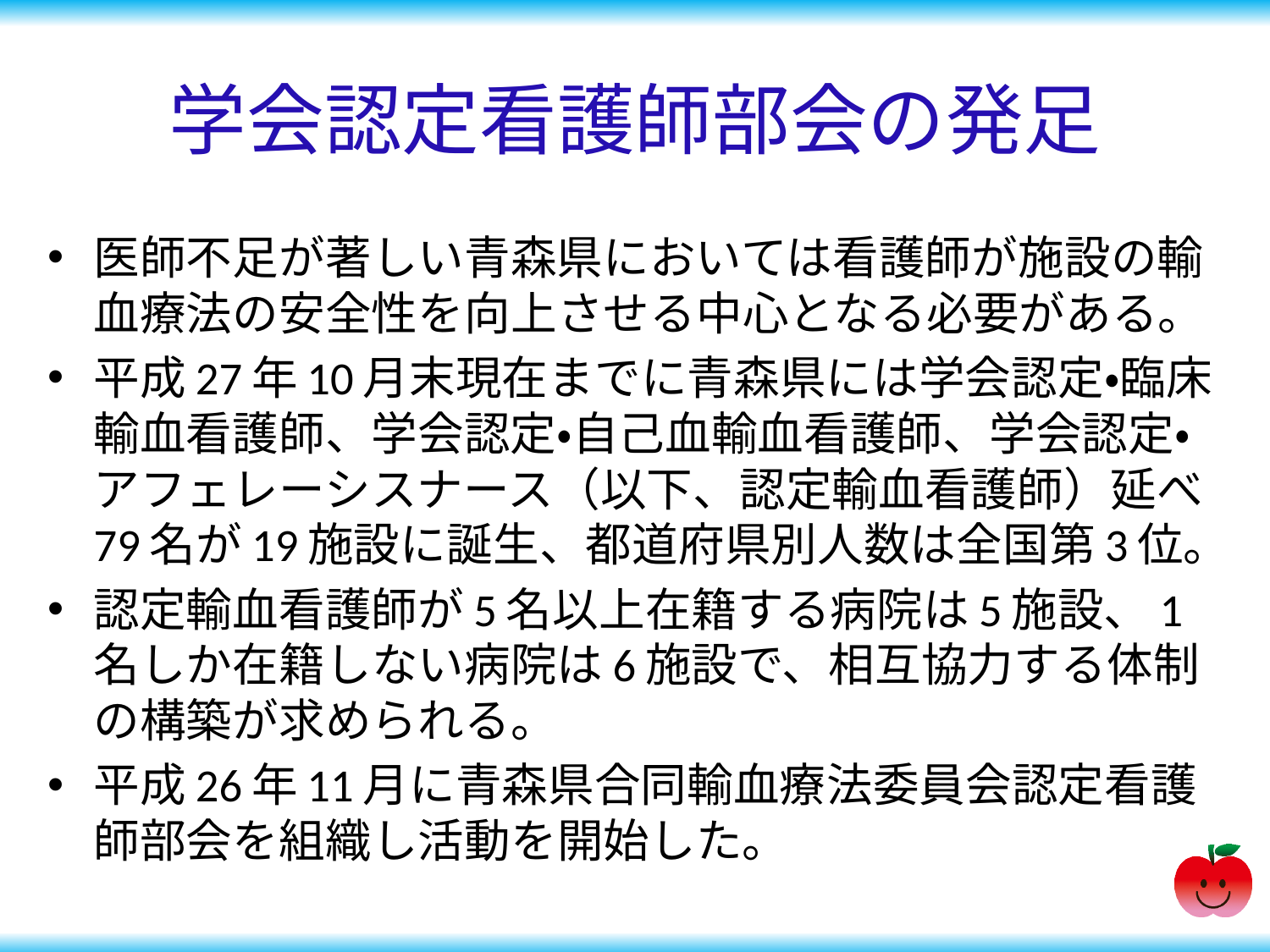

# 学会認定看護師部会の発足
医師不足が著しい青森県においては看護師が施設の輸血療法の安全性を向上させる中心となる必要がある。
平成27年10月末現在までに青森県には学会認定・臨床輸血看護師、学会認定・自己血輸血看護師、学会認定・アフェレーシスナース（以下、認定輸血看護師）延べ79名が19施設に誕生、都道府県別人数は全国第3位。
認定輸血看護師が5名以上在籍する病院は5施設、1名しか在籍しない病院は6施設で、相互協力する体制の構築が求められる。
平成26年11月に青森県合同輸血療法委員会認定看護師部会を組織し活動を開始した。